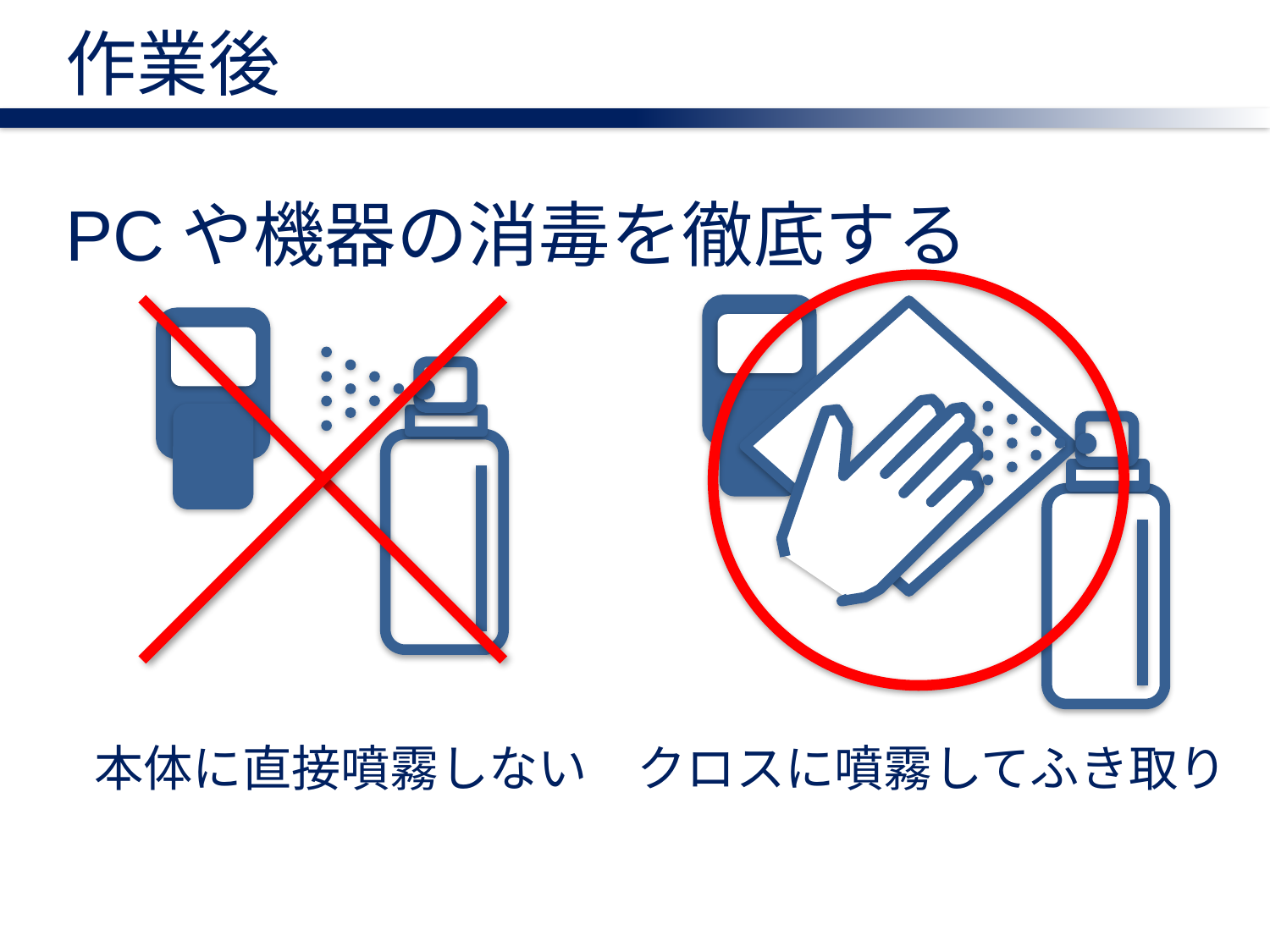

作業後
PCや機器の消毒を徹底する

本体に直接噴霧しない
クロスに噴霧してふき取り